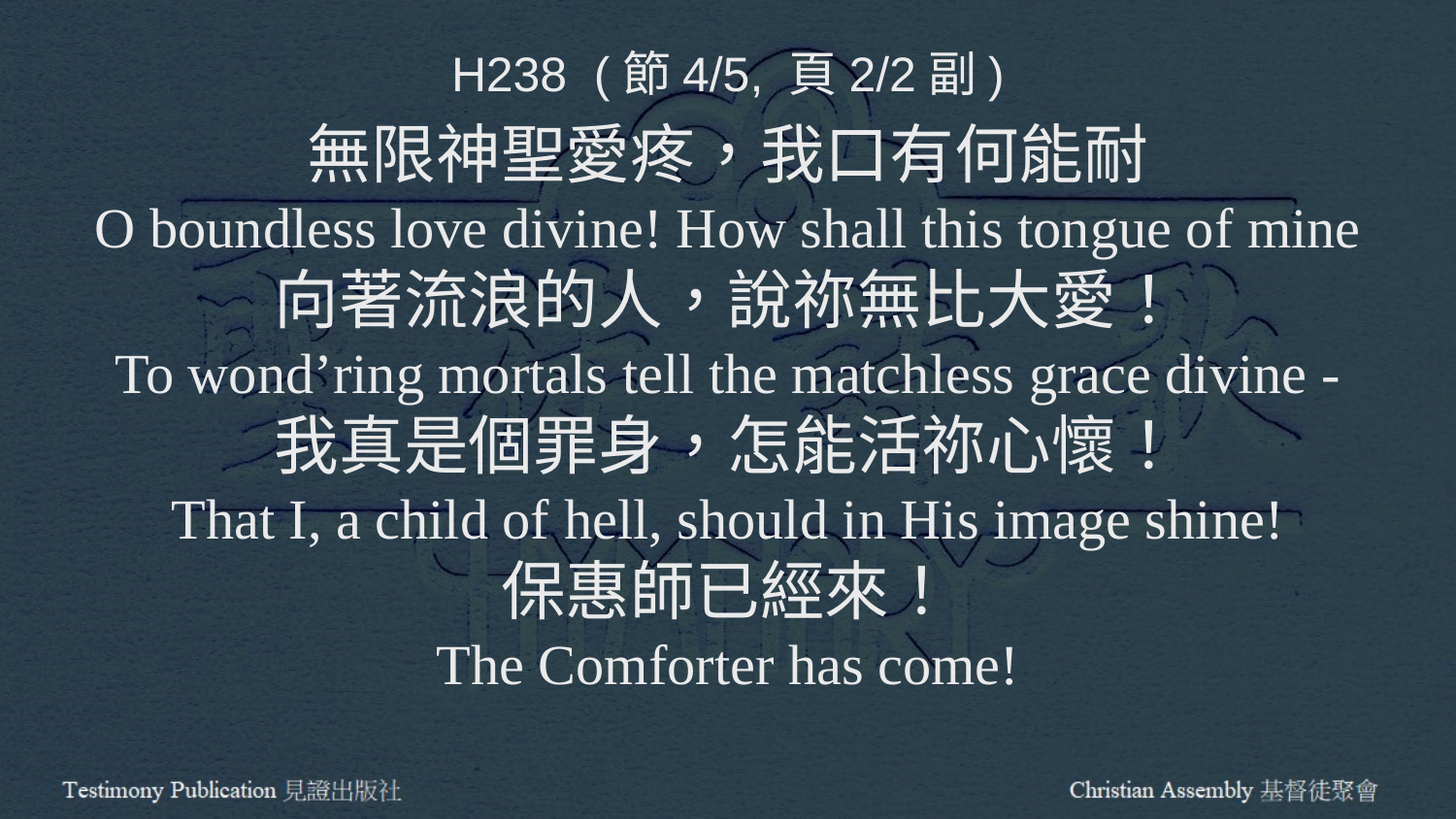

H238  (節4/5, 頁2/2副)
無限神聖愛疼，我口有何能耐
O boundless love divine! How shall this tongue of mine
向著流浪的人，說祢無比大愛！
To wond’ring mortals tell the matchless grace divine -
我真是個罪身，怎能活祢心懷！
That I, a child of hell, should in His image shine!
保惠師已經來！
The Comforter has come!